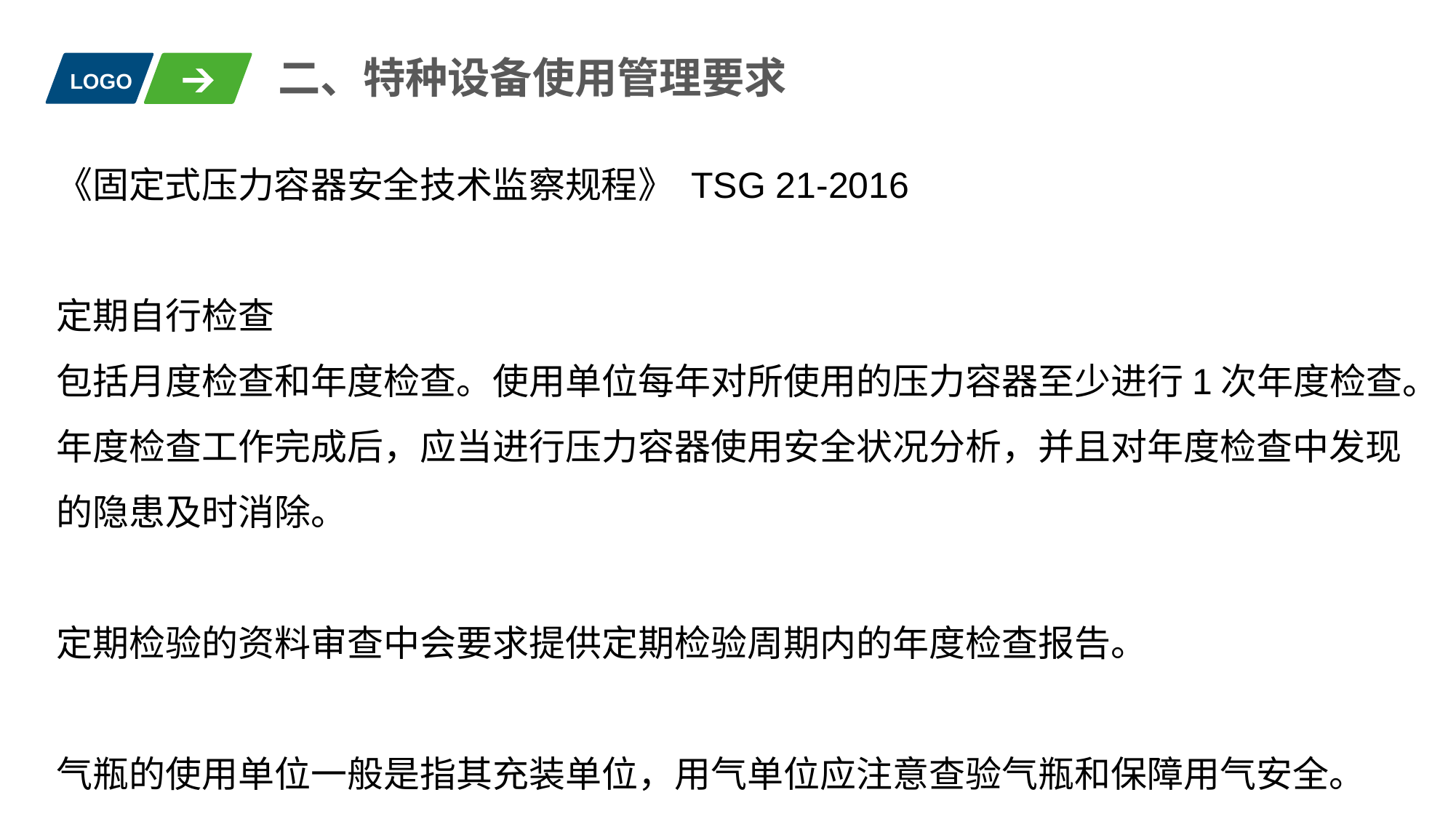

二、特种设备使用管理要求

LOGO

《固定式压力容器安全技术监察规程》 TSG 21-2016

定期自行检查
包括月度检查和年度检查。使用单位每年对所使用的压力容器至少进行1次年度检查。年度检查工作完成后，应当进行压力容器使用安全状况分析，并且对年度检查中发现的隐患及时消除。

定期检验的资料审查中会要求提供定期检验周期内的年度检查报告。

气瓶的使用单位一般是指其充装单位，用气单位应注意查验气瓶和保障用气安全。